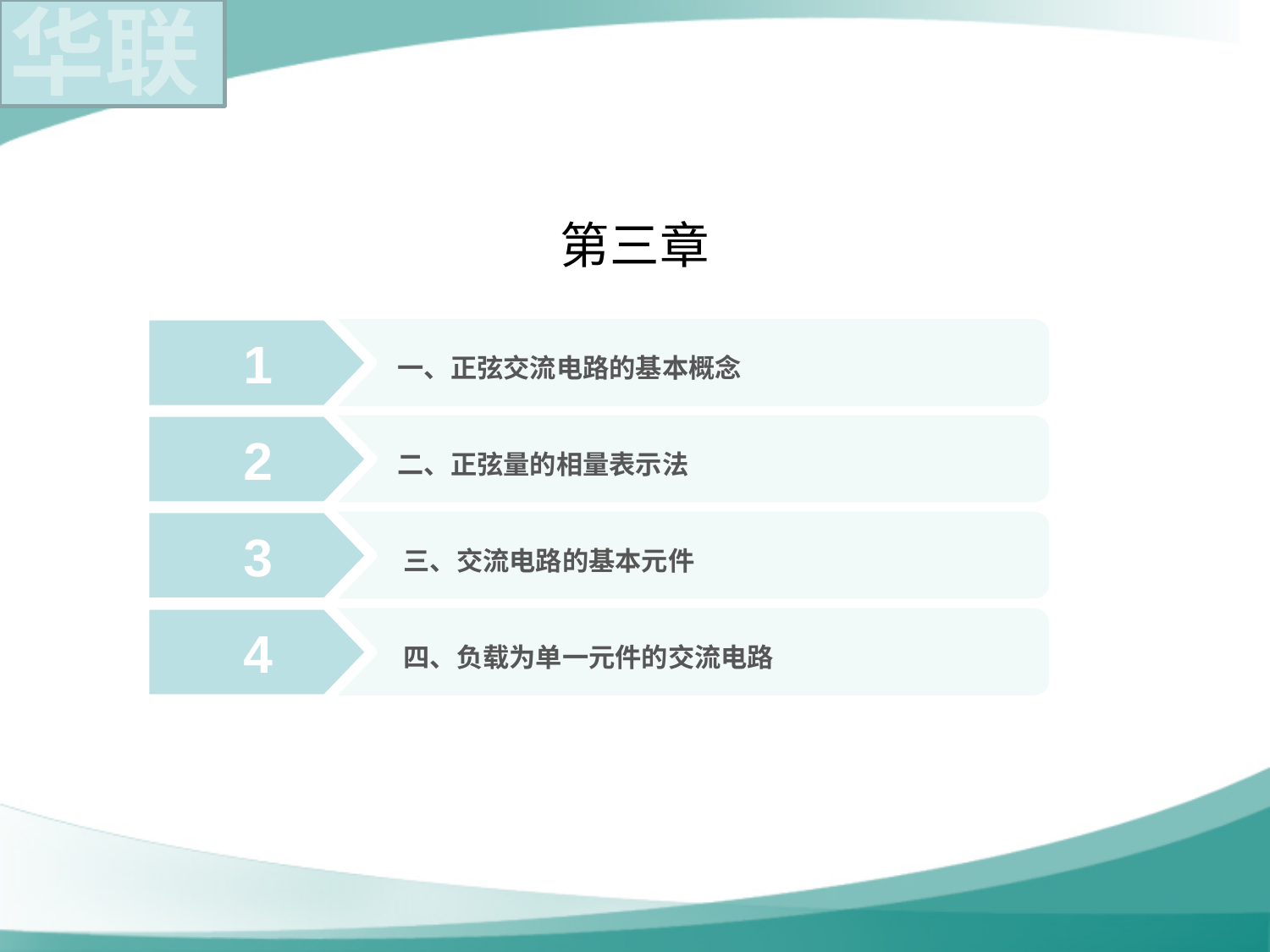

# 第三章
1
    一、正弦交流电路的基本概念
2
    二、正弦量的相量表示法
3
     三、交流电路的基本元件
4
     四、负载为单一元件的交流电路